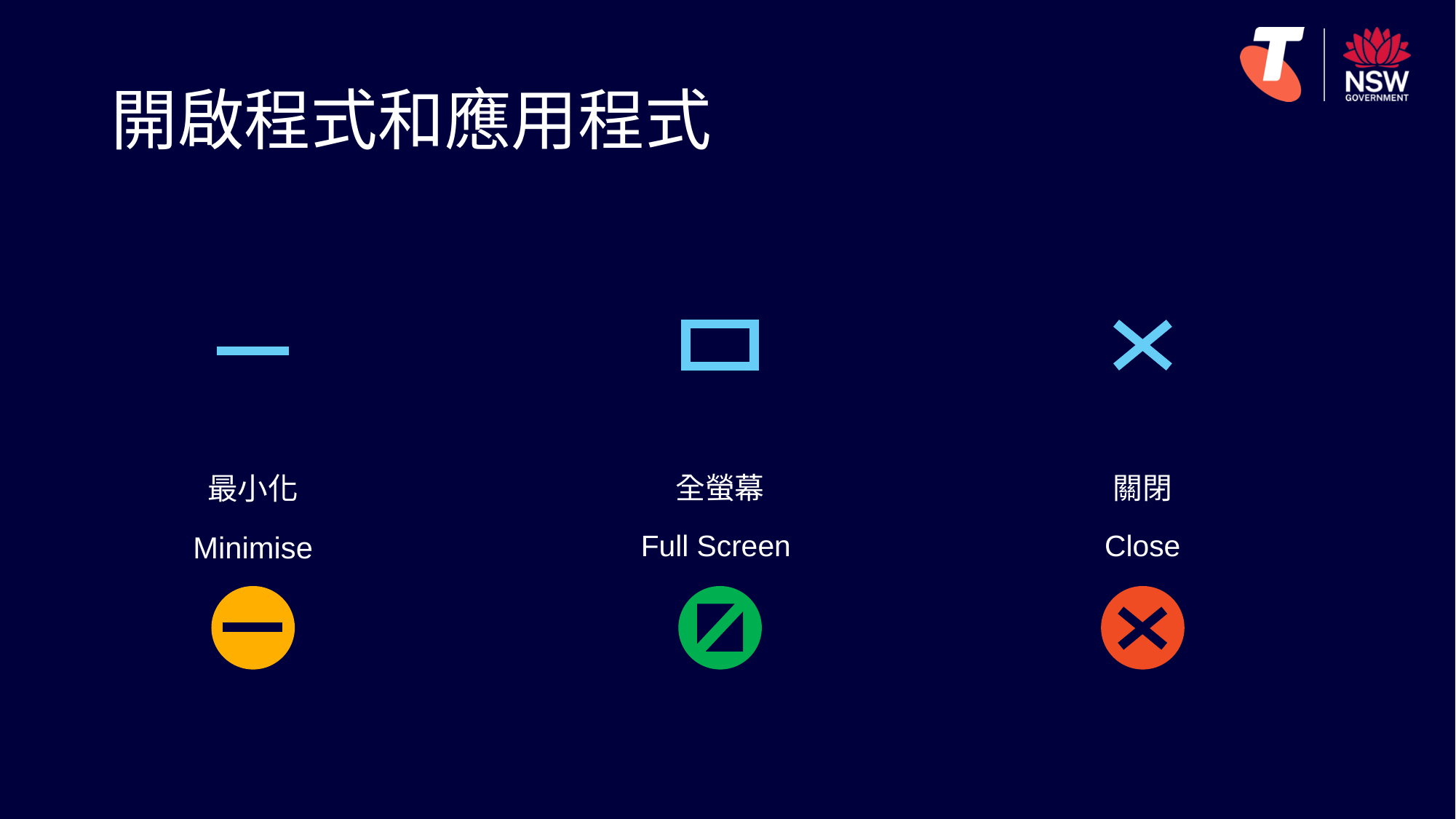

# 開啟程式和應用程式
最小化
Minimise
全螢幕
Full Screen
關閉
Close